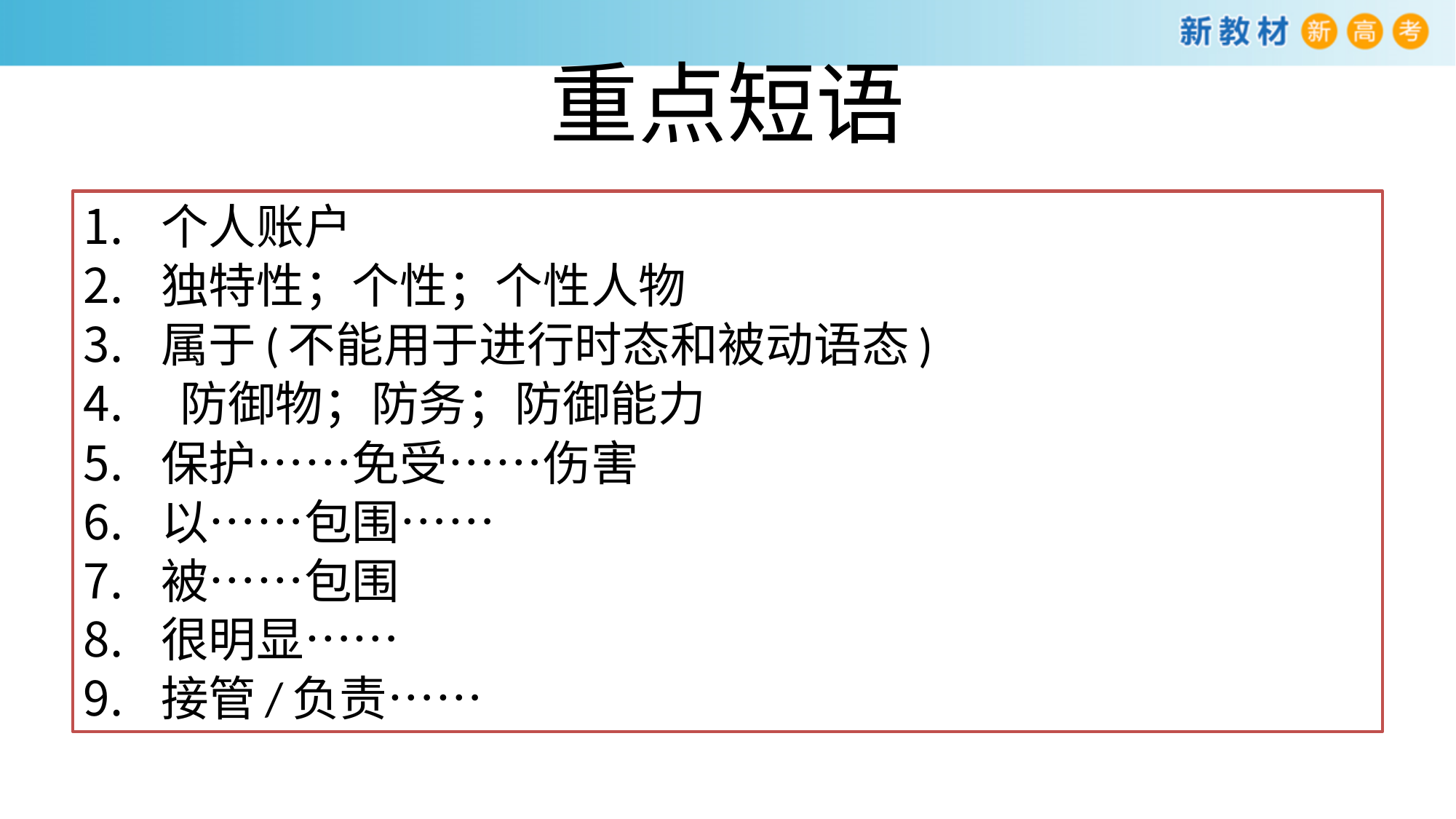

# 重点短语
个人账户
独特性；个性；个性人物
属于(不能用于进行时态和被动语态)
 防御物；防务；防御能力
保护……免受……伤害
以……包围……
被……包围
很明显……
接管/负责……